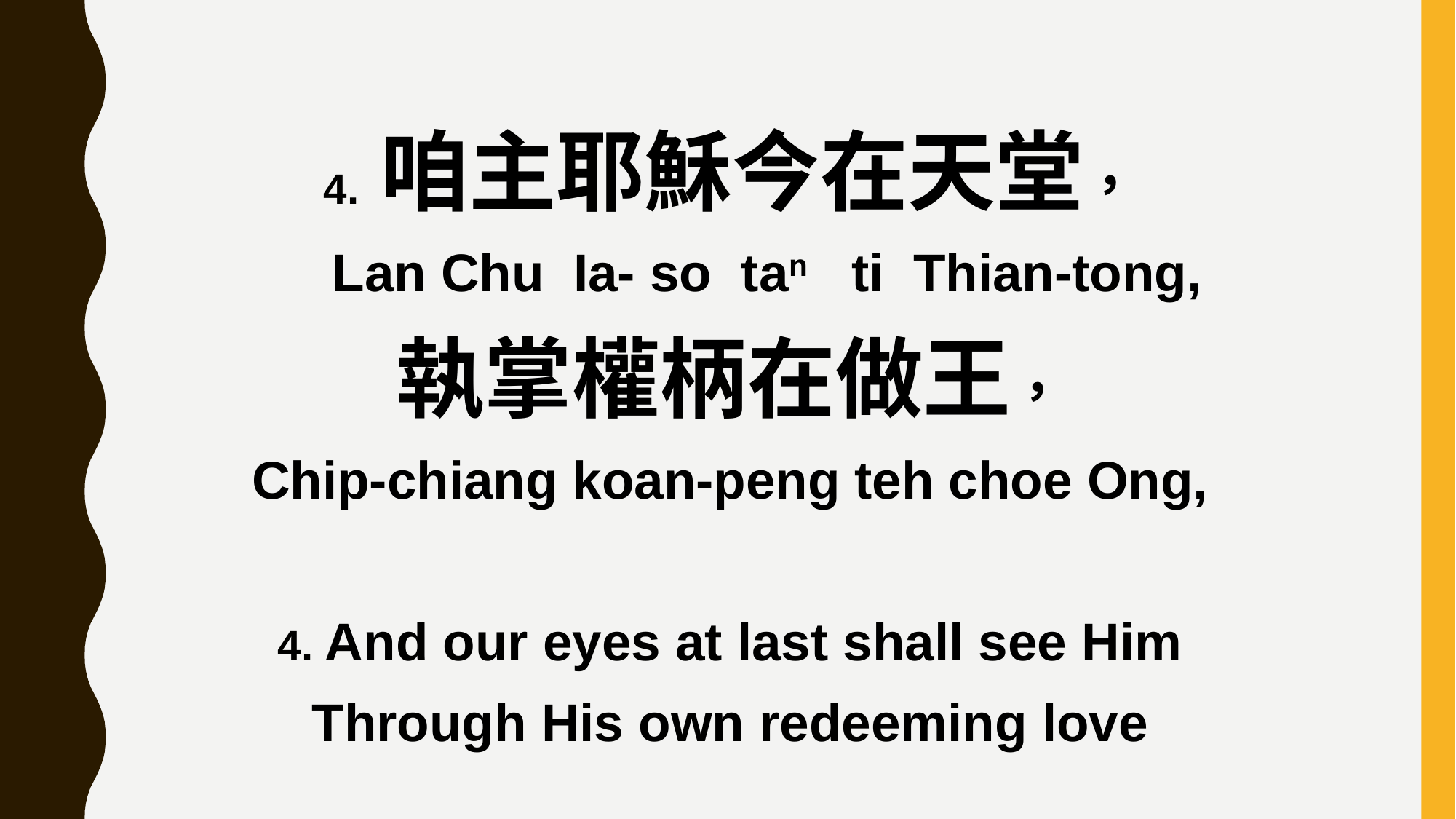

4. 咱主耶穌今在天堂，
     Lan Chu  Ia- so  tan   ti  Thian-tong,
執掌權柄在做王，
Chip-chiang koan-peng teh choe Ong,

4. And our eyes at last shall see Him
Through His own redeeming love